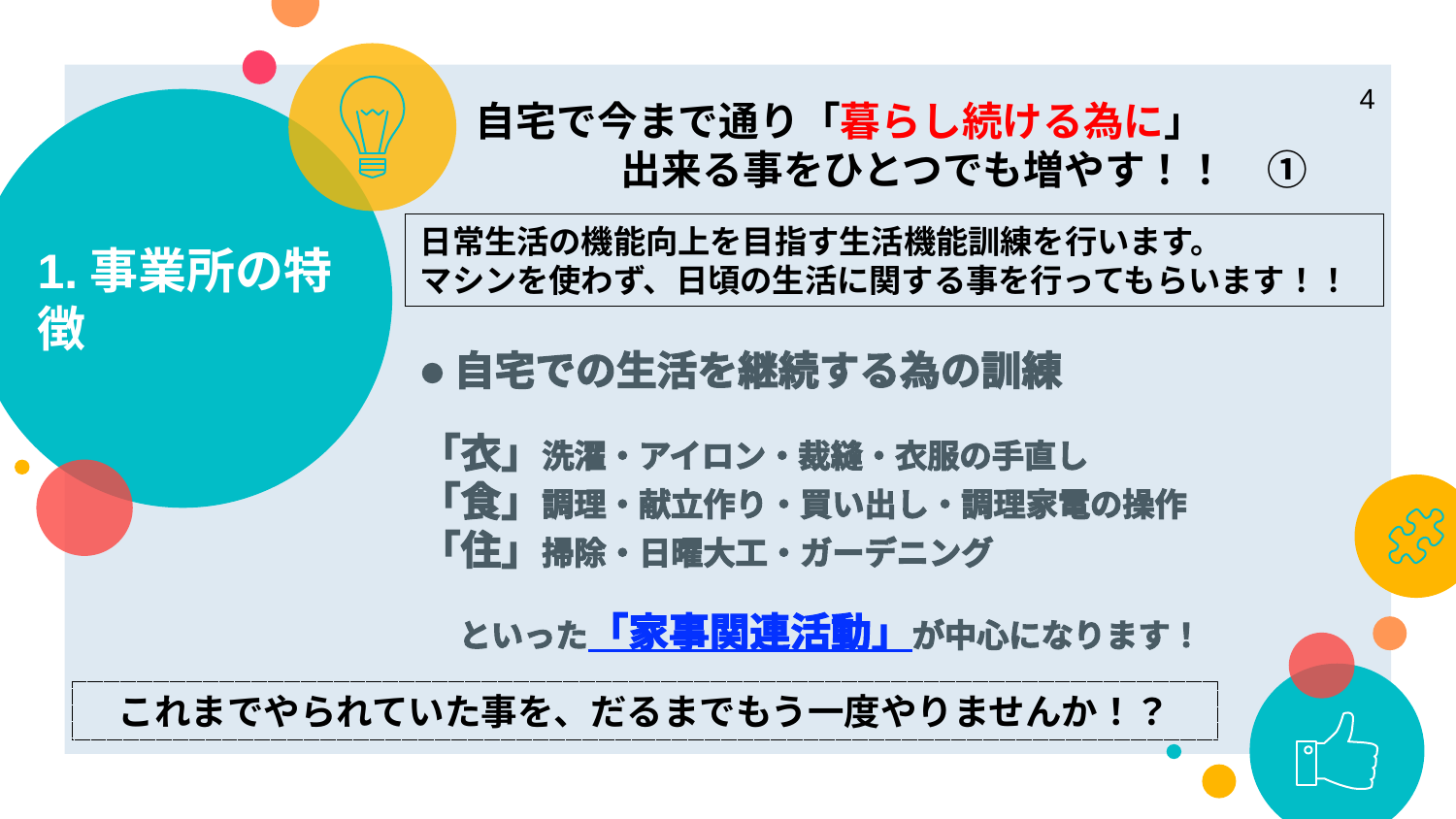

4
# 1.事業所の特徴
自宅で今まで通り「暮らし続ける為に」
	出来る事をひとつでも増やす！！　①
日常生活の機能向上を目指す生活機能訓練を行います。
マシンを使わず、日頃の生活に関する事を行ってもらいます！！
●自宅での生活を継続する為の訓練

「衣」洗濯・アイロン・裁縫・衣服の手直し
「食」調理・献立作り・買い出し・調理家電の操作
「住」掃除・日曜大工・ガーデニング

といった「家事関連活動」が中心になります！
これまでやられていた事を、だるまでもう一度やりませんか！？